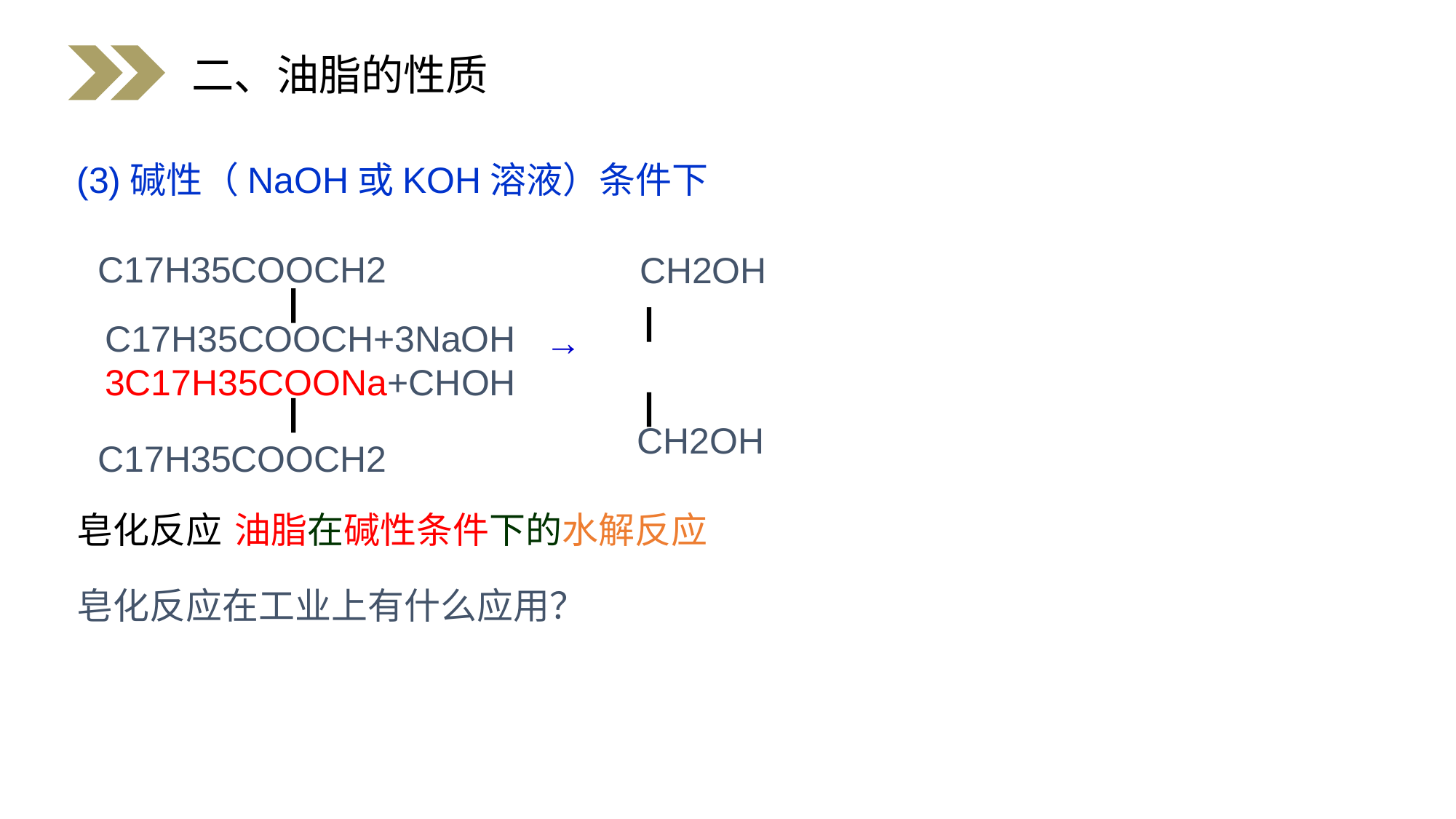

二、油脂的性质
(3)碱性（NaOH或KOH溶液）条件下
C17H35COOCH2
CH2OH
C17H35COOCH+3NaOH                  3C17H35COONa+CHOH
CH2OH
C17H35COOCH2

→
油脂在碱性条件下的水解反应
皂化反应
皂化反应在工业上有什么应用？